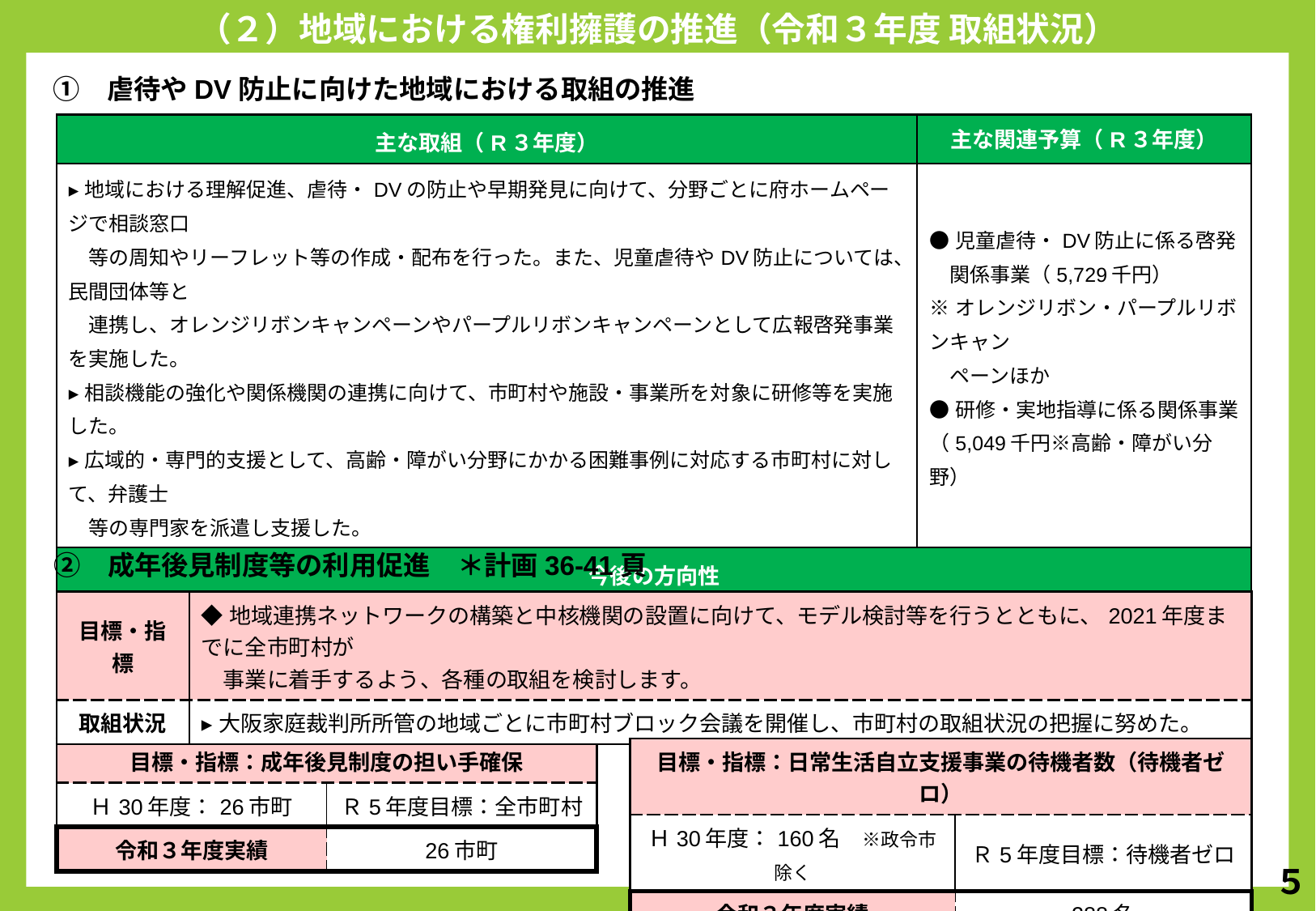

（２）地域における権利擁護の推進（令和３年度 取組状況）
　①　虐待やDV防止に向けた地域における取組の推進
| 主な取組（R３年度） | 主な関連予算（R３年度） |
| --- | --- |
| ▸地域における理解促進、虐待・DVの防止や早期発見に向けて、分野ごとに府ホームページで相談窓口　 　等の周知やリーフレット等の作成・配布を行った。また、児童虐待やDV防止については、民間団体等と 　連携し、オレンジリボンキャンペーンやパープルリボンキャンペーンとして広報啓発事業を実施した。 ▸相談機能の強化や関係機関の連携に向けて、市町村や施設・事業所を対象に研修等を実施した。 ▸広域的・専門的支援として、高齢・障がい分野にかかる困難事例に対応する市町村に対して、弁護士 　等の専門家を派遣し支援した。 | ●児童虐待・DV防止に係る啓発 　関係事業（5,729千円） ※オレンジリボン・パープルリボンキャン 　ペーンほか ●研修・実地指導に係る関係事業 （5,049千円※高齢・障がい分野） |
| 今後の方向性 |  |
| ◆研修や会議等を通じて、虐待・DVの防止や早期発見について啓発を行うとともに、相談窓口の周知徹底を行う。 ◆引き続き、研修等の実施や専門家の派遣により市町村を支援していく（高齢・障がい分野）。 |  |
　②　成年後見制度等の利用促進　＊計画36-41頁
| 目標・指標 | ◆地域連携ネットワークの構築と中核機関の設置に向けて、モデル検討等を行うとともに、2021年度までに全市町村が 　事業に着手するよう、各種の取組を検討します。 |
| --- | --- |
| 取組状況 | ▸大阪家庭裁判所所管の地域ごとに市町村ブロック会議を開催し、市町村の取組状況の把握に努めた。 |
| 目標・指標：成年後見制度の担い手確保 |  |
| --- | --- |
| Ｈ30年度：26市町 | Ｒ5年度目標：全市町村 |
| 令和３年度実績 | 26市町 |
| 目標・指標：日常生活自立支援事業の待機者数（待機者ゼロ） |  |
| --- | --- |
| Ｈ30年度：160名　※政令市除く | Ｒ5年度目標：待機者ゼロ |
| 令和３年度実績 | 288名 |
５